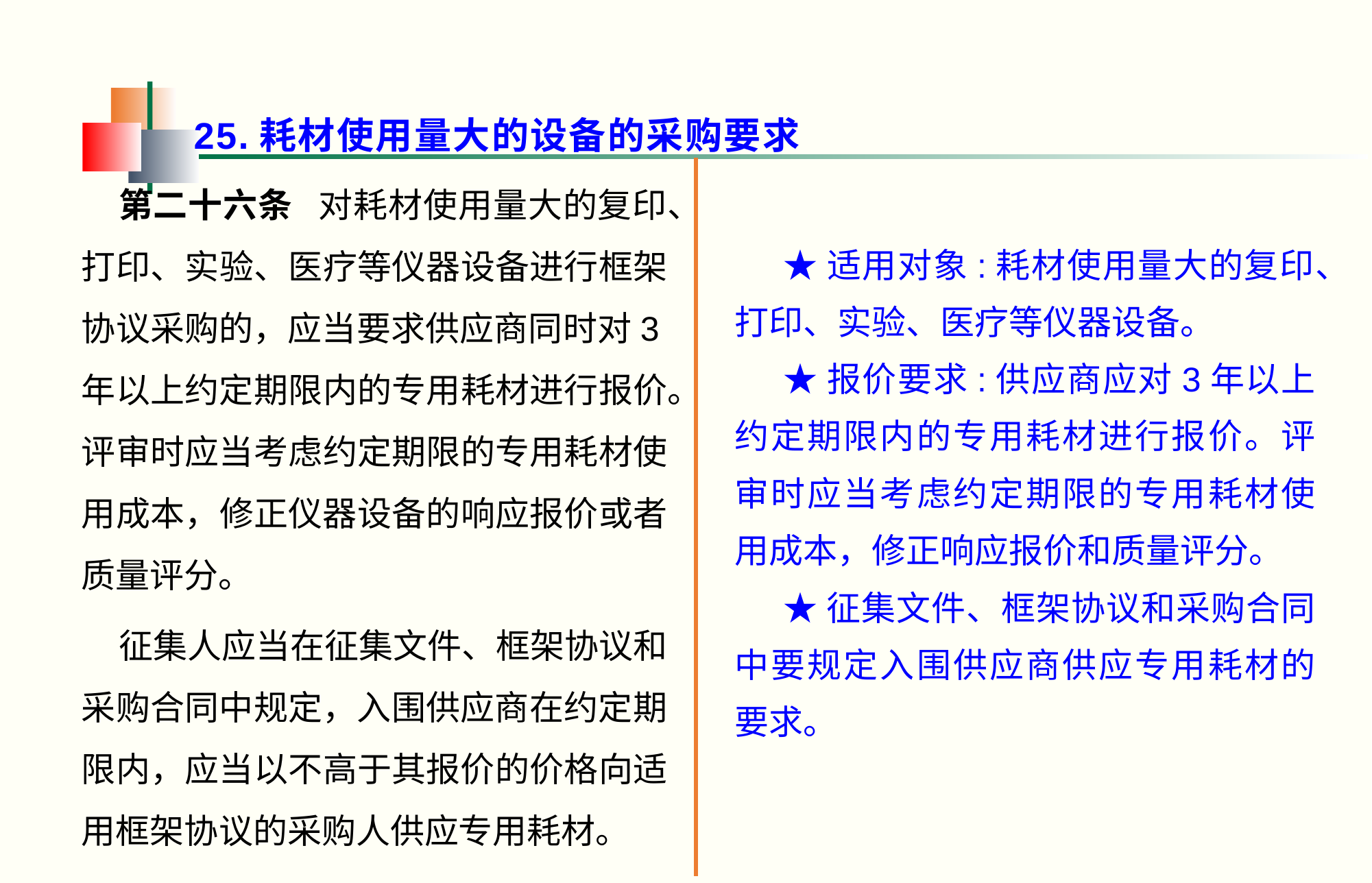

25.耗材使用量大的设备的采购要求
第二十六条   对耗材使用量大的复印、打印、实验、医疗等仪器设备进行框架协议采购的，应当要求供应商同时对3年以上约定期限内的专用耗材进行报价。评审时应当考虑约定期限的专用耗材使用成本，修正仪器设备的响应报价或者质量评分。
征集人应当在征集文件、框架协议和采购合同中规定，入围供应商在约定期限内，应当以不高于其报价的价格向适用框架协议的采购人供应专用耗材。

★适用对象:耗材使用量大的复印、打印、实验、医疗等仪器设备。
★报价要求:供应商应对3年以上约定期限内的专用耗材进行报价。评审时应当考虑约定期限的专用耗材使用成本，修正响应报价和质量评分。
★征集文件、框架协议和采购合同中要规定入围供应商供应专用耗材的要求。